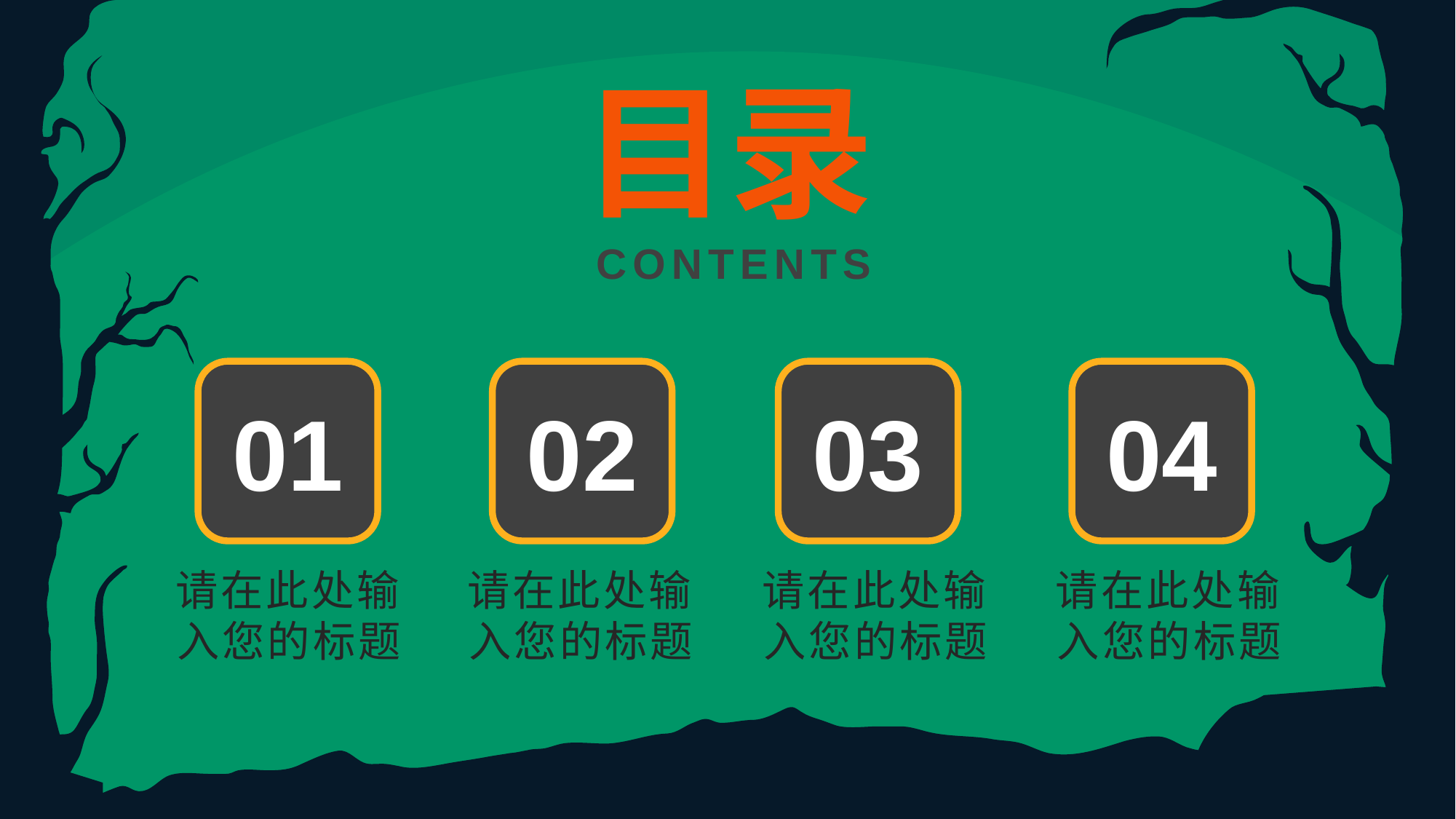

目录
CONTENTS
01
02
03
04
请在此处输入您的标题
请在此处输入您的标题
请在此处输入您的标题
请在此处输入您的标题